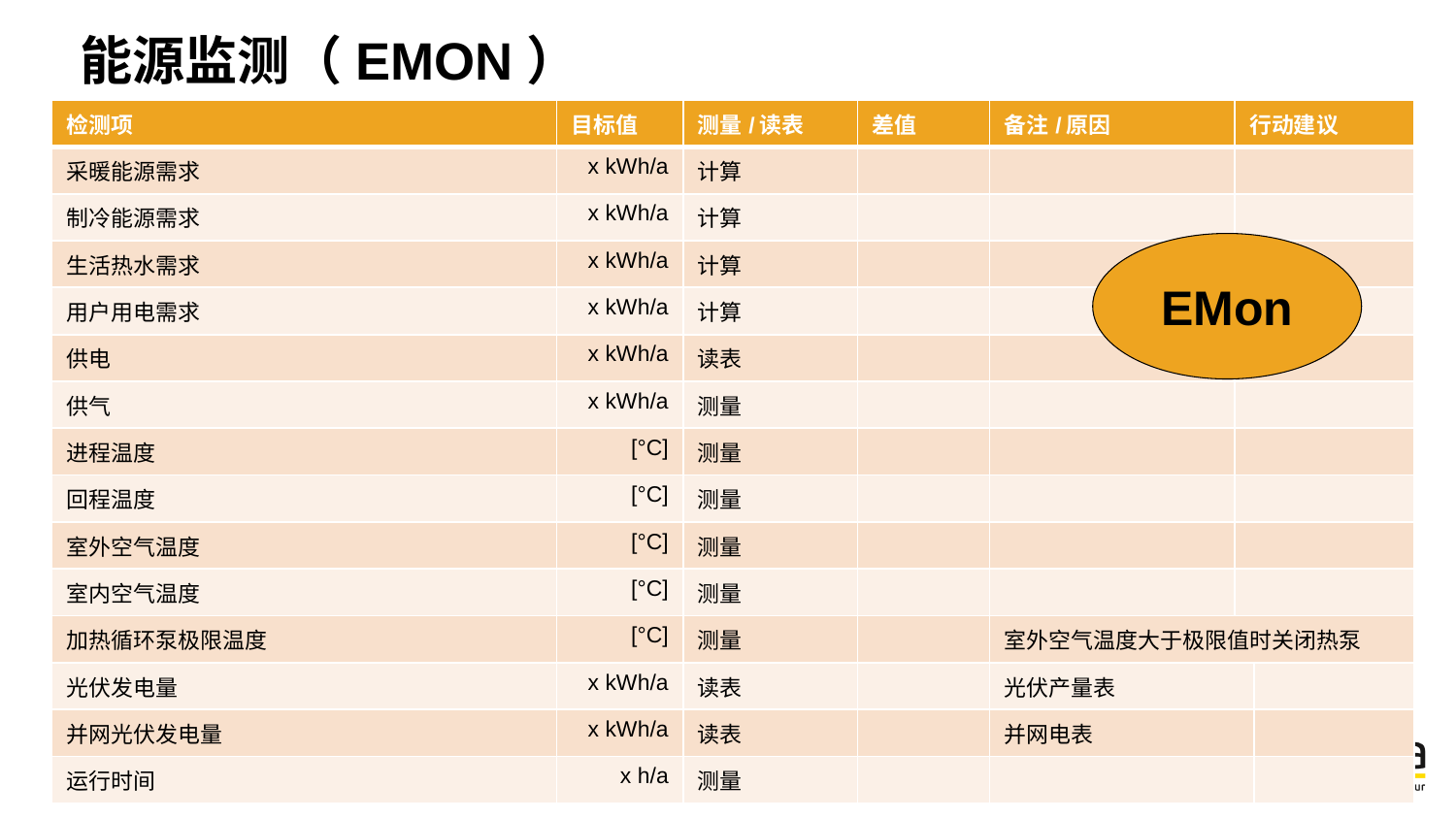

# 能源监测（Emon）
| 检测项 | 目标值 | 测量/读表 | 差值 | 备注/原因 | 行动建议 |  |
| --- | --- | --- | --- | --- | --- | --- |
| 采暖能源需求 | x kWh/a | 计算 |  |  |  |  |
| 制冷能源需求 | x kWh/a | 计算 |  |  |  |  |
| 生活热水需求 | x kWh/a | 计算 |  |  |  |  |
| 用户用电需求 | x kWh/a | 计算 |  |  |  |  |
| 供电 | x kWh/a | 读表 |  |  |  |  |
| 供气 | x kWh/a | 测量 |  |  |  |  |
| 进程温度 | [°C] | 测量 |  |  |  |  |
| 回程温度 | [°C] | 测量 |  |  |  |  |
| 室外空气温度 | [°C] | 测量 |  |  |  |  |
| 室内空气温度 | [°C] | 测量 |  |  |  |  |
| 加热循环泵极限温度 | [°C] | 测量 |  | 室外空气温度大于极限值时关闭热泵 |  |  |
| 光伏发电量 | x kWh/a | 读表 |  | 光伏产量表 |  |  |
| 并网光伏发电量 | x kWh/a | 读表 |  | 并网电表 |  |  |
| 运行时间 | x h/a | 测量 |  |  |  |  |
EMon